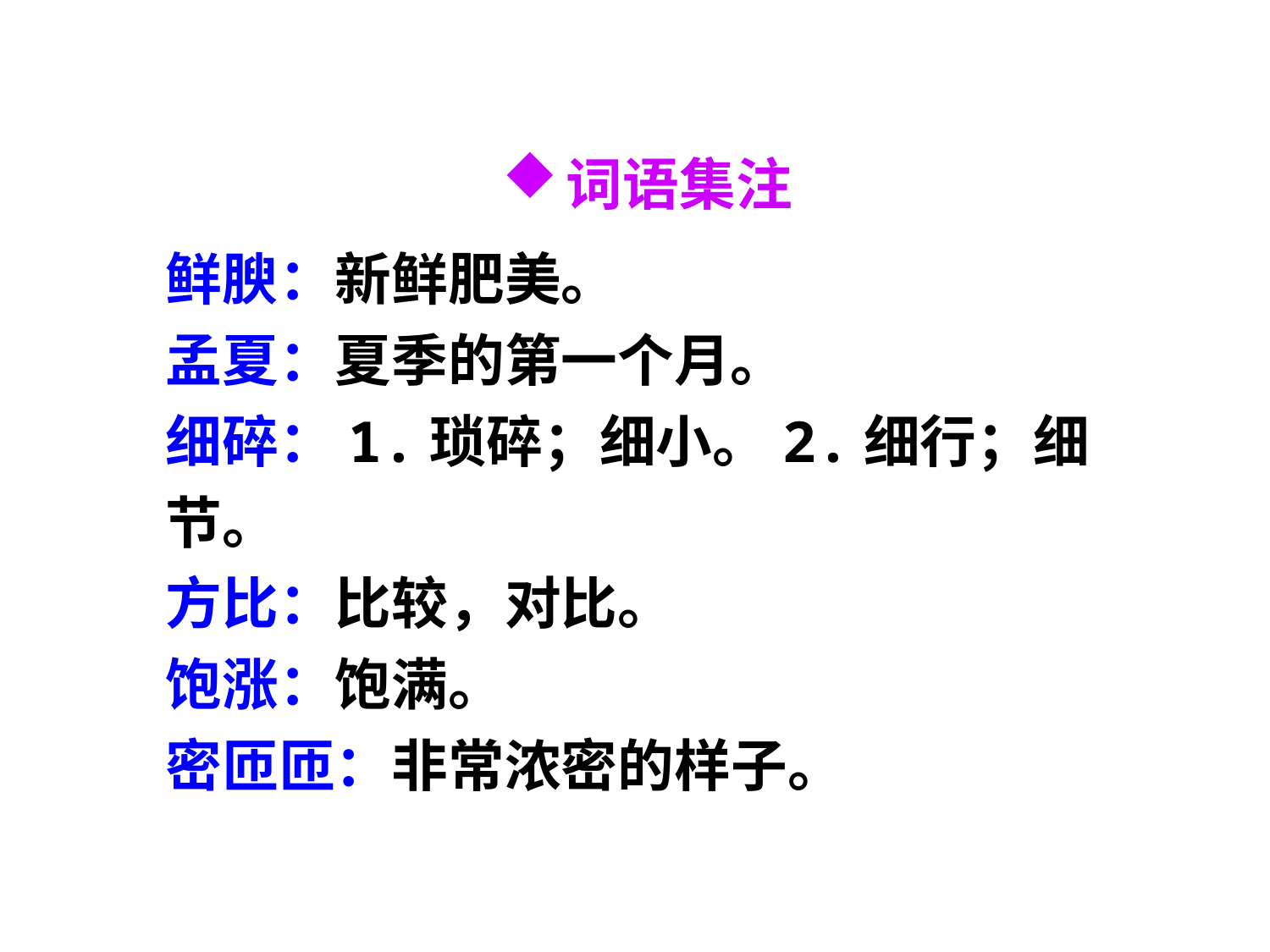

词语集注
鲜腴：新鲜肥美。
孟夏：夏季的第一个月。
细碎：1.琐碎；细小。2.细行；细节。
方比：比较，对比。
饱涨：饱满。
密匝匝：非常浓密的样子。